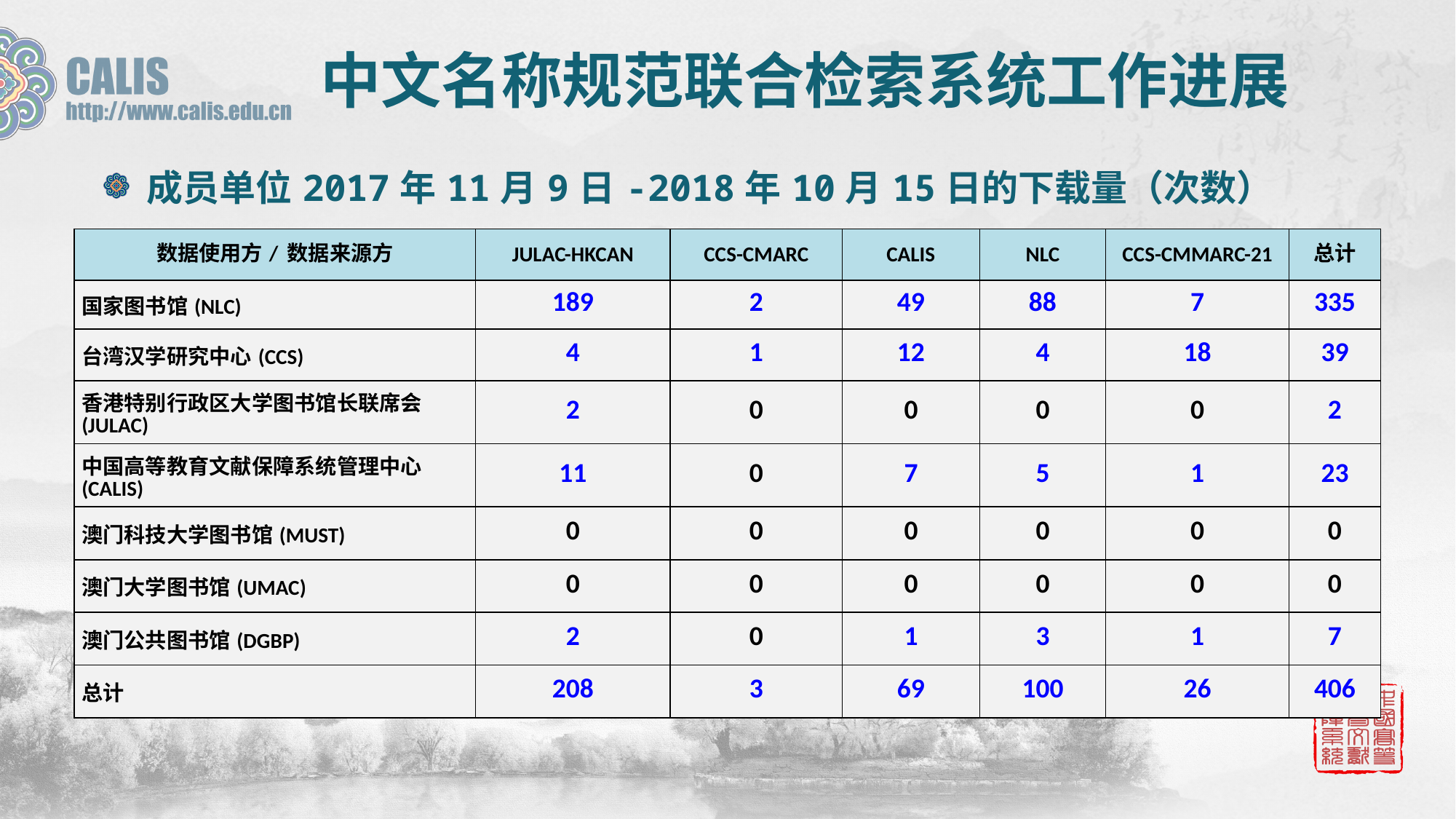

# 中文名称规范联合检索系统工作进展
成员单位2017年11月9日-2018年10月15日的下载量（次数）
| 数据使用方/ 数据来源方 | JULAC-HKCAN | CCS-CMARC | CALIS | NLC | CCS-CMMARC-21 | 总计 |
| --- | --- | --- | --- | --- | --- | --- |
| 国家图书馆(NLC) | 189 | 2 | 49 | 88 | 7 | 335 |
| 台湾汉学研究中心(CCS) | 4 | 1 | 12 | 4 | 18 | 39 |
| 香港特别行政区大学图书馆长联席会(JULAC) | 2 | 0 | 0 | 0 | 0 | 2 |
| 中国高等教育文献保障系统管理中心(CALIS) | 11 | 0 | 7 | 5 | 1 | 23 |
| 澳门科技大学图书馆(MUST) | 0 | 0 | 0 | 0 | 0 | 0 |
| 澳门大学图书馆(UMAC) | 0 | 0 | 0 | 0 | 0 | 0 |
| 澳门公共图书馆(DGBP) | 2 | 0 | 1 | 3 | 1 | 7 |
| 总计 | 208 | 3 | 69 | 100 | 26 | 406 |